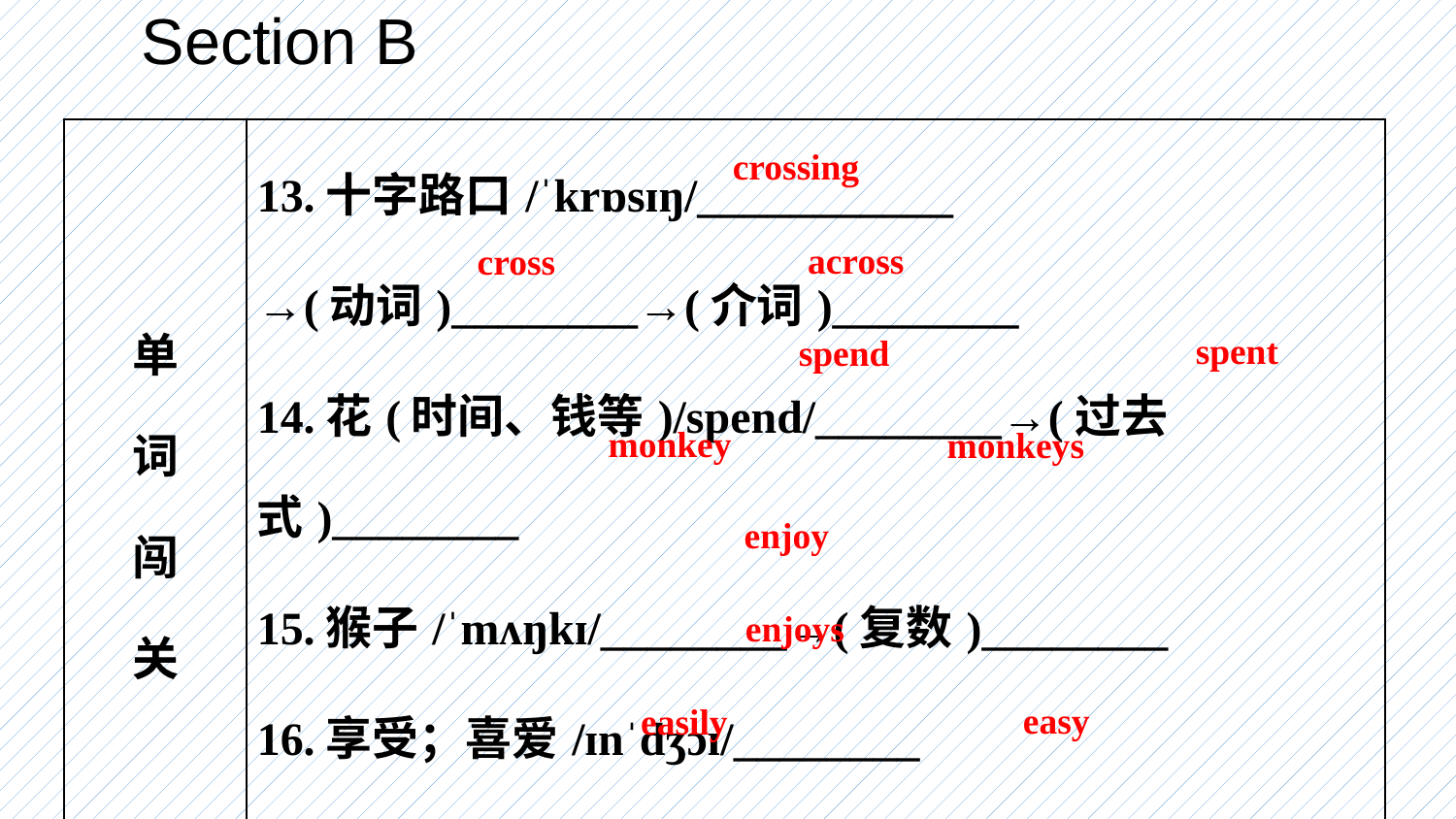

Section B

| 单 词 闯 关 | 13.十字路口/ˈkrɒsɪŋ/\_\_\_\_\_\_\_\_\_\_\_ →(动词)\_\_\_\_\_\_\_\_→(介词)\_\_\_\_\_\_\_\_ 14.花(时间、钱等)/spend/\_\_\_\_\_\_\_\_→(过去式)\_\_\_\_\_\_\_\_ 15.猴子/ˈmʌŋkɪ/\_\_\_\_\_\_\_\_→(复数)\_\_\_\_\_\_\_\_ 16.享受；喜爱/ɪnˈdʒɔɪ/\_\_\_\_\_\_\_\_ →(第三人称单数形式)\_\_\_\_\_\_\_\_ 17.容易地/ˈiːzəlɪ/\_\_\_\_\_\_\_\_→(形容词)\_\_\_\_\_\_\_\_ |
| --- | --- |
crossing
across
cross
spent
spend
monkey
monkeys
enjoy
enjoys
easy
easily